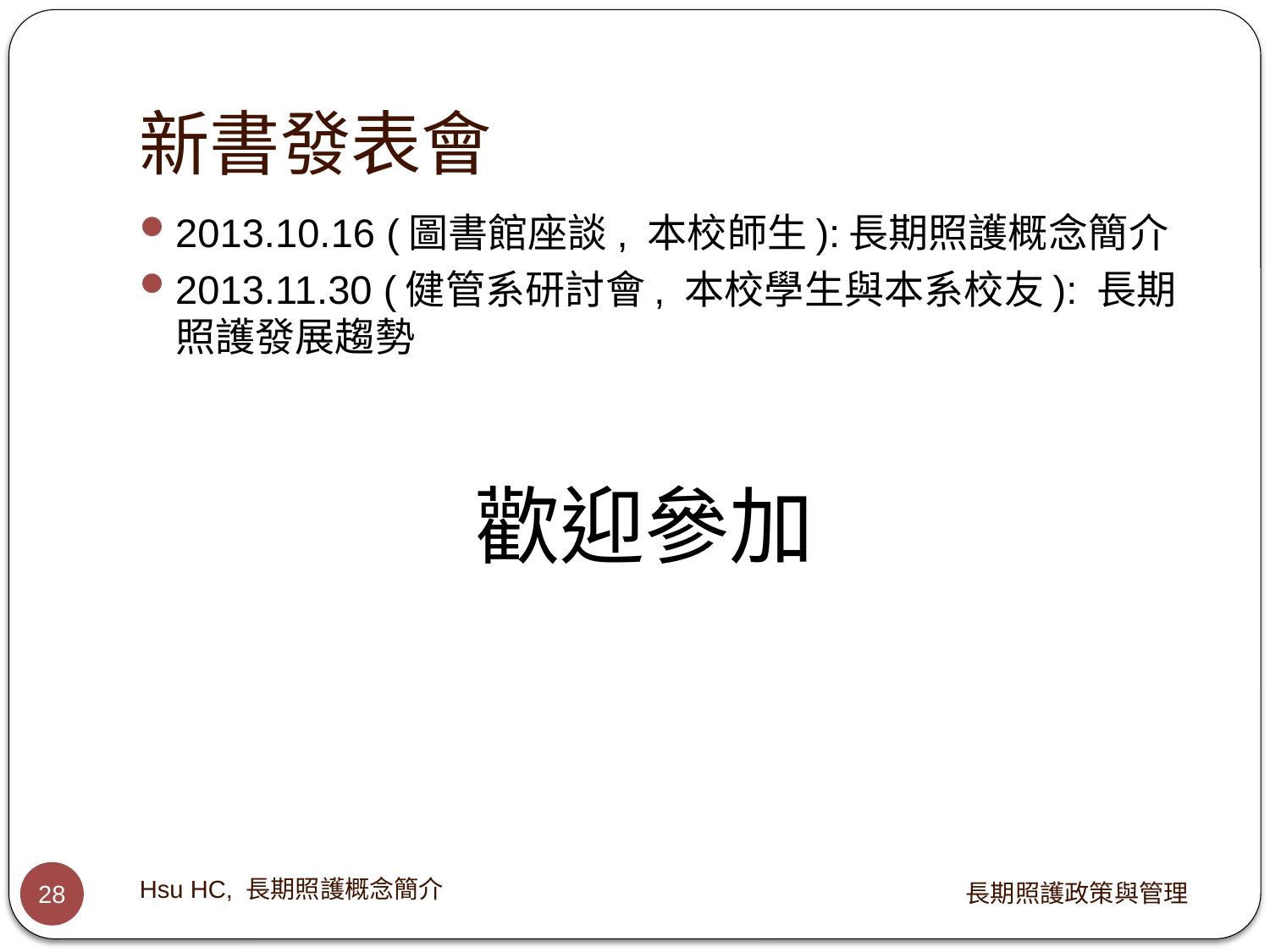

# 新書發表會
2013.10.16 (圖書館座談, 本校師生):長期照護概念簡介
2013.11.30 (健管系研討會, 本校學生與本系校友): 長期照護發展趨勢
歡迎參加
Hsu HC, 長期照護概念簡介
長期照護政策與管理
28